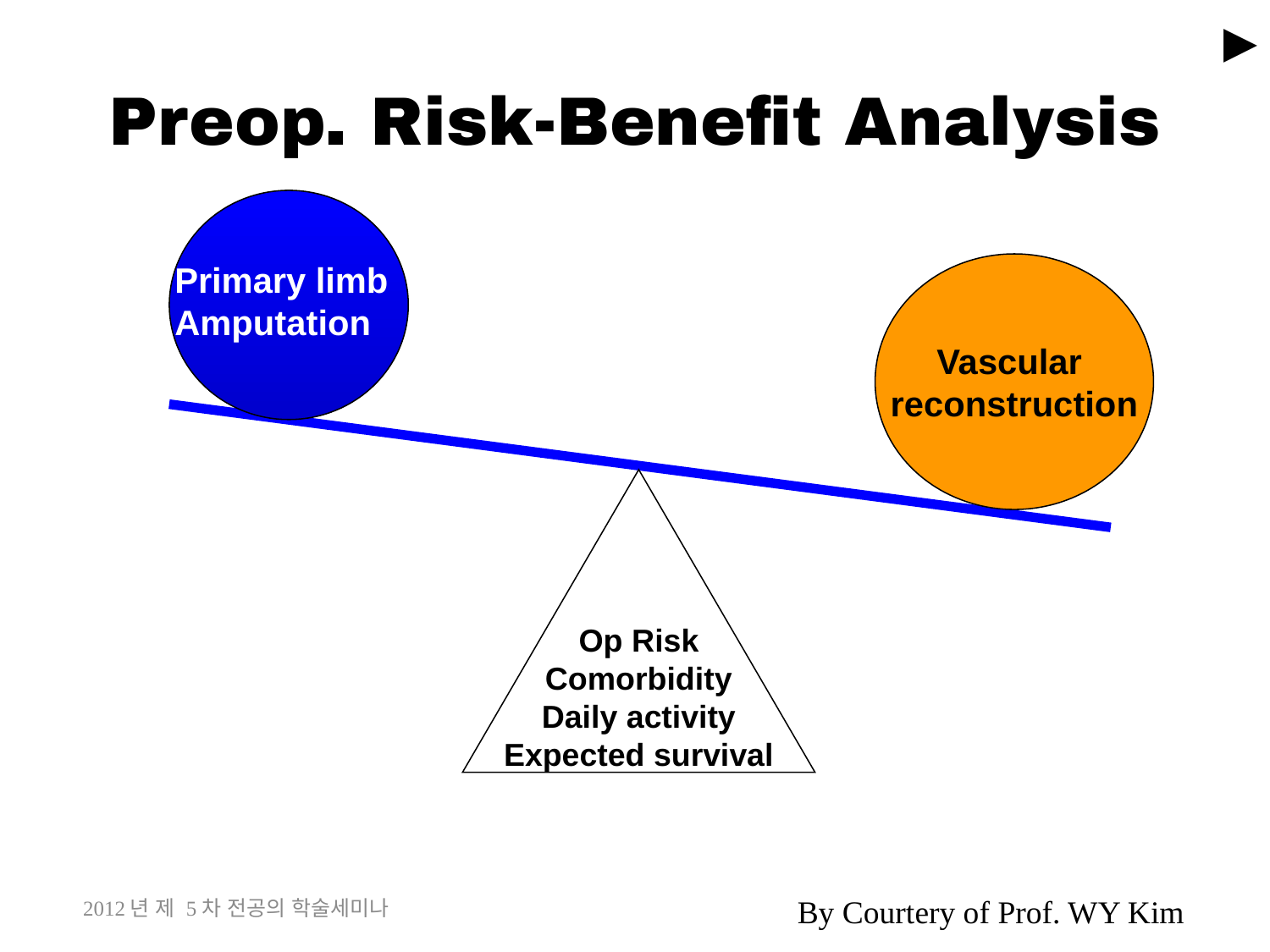

►
# Preop. Risk-Benefit Analysis

Primary limb
Amputation
Vascular
reconstruction

Op Risk
Comorbidity
Daily activity
Expected survival
2012년 제 5차 전공의 학술세미나
By Courtery of Prof. WY Kim